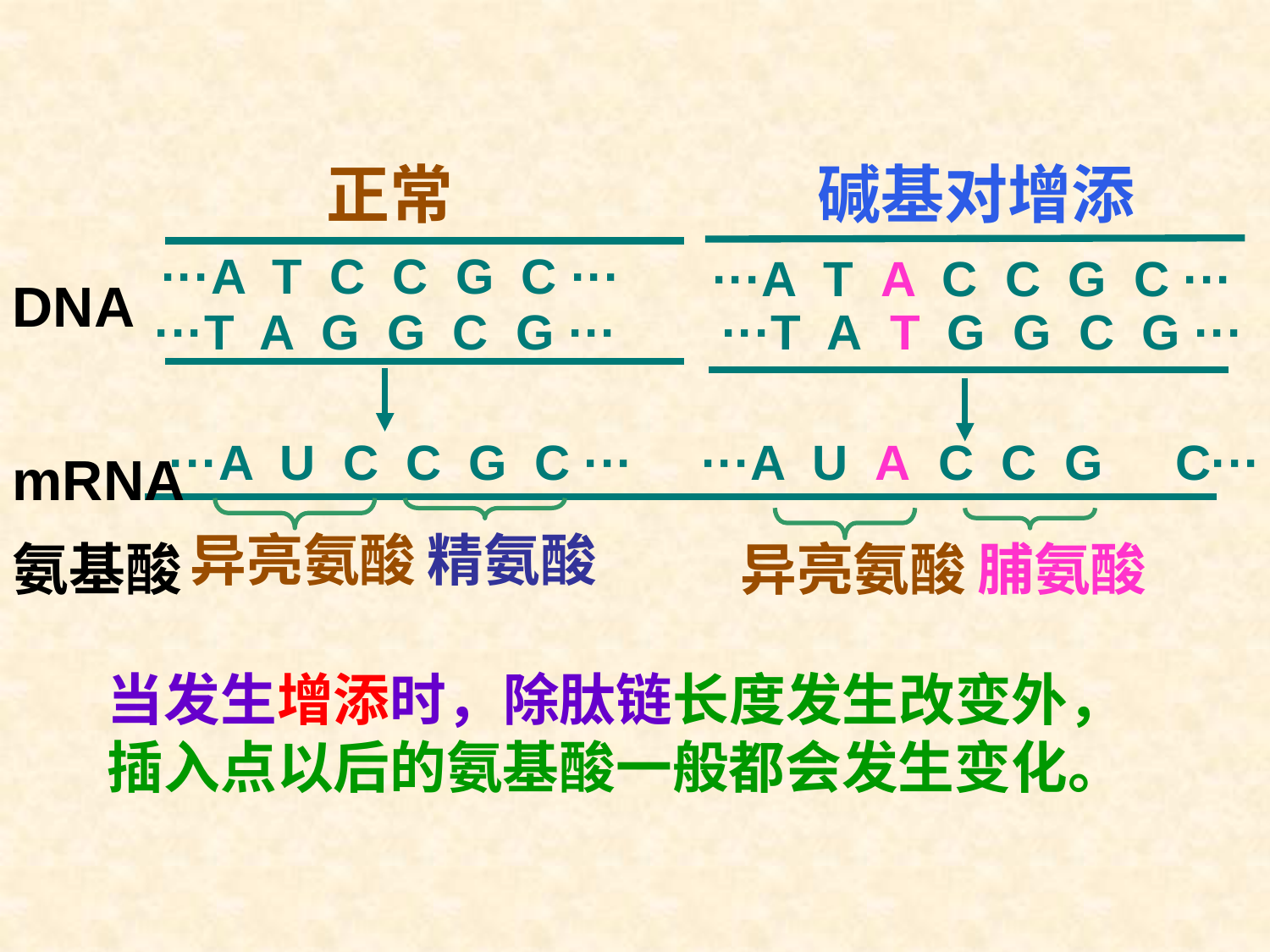

正常
      ···A  T  C  C  G  C ···
碱基对增添
···A  T  A  C  C  G  C ···
···T  A  T  G  G  C  G ···
DNA
  ···T  A  G  G  C  G ···
···A  U  C  C  G  C ···
···A  U  A  C  C  G　C···

mRNA

异亮氨酸
精氨酸
氨基酸
异亮氨酸
脯氨酸

当发生增添时，除肽链长度发生改变外，插入点以后的氨基酸一般都会发生变化。